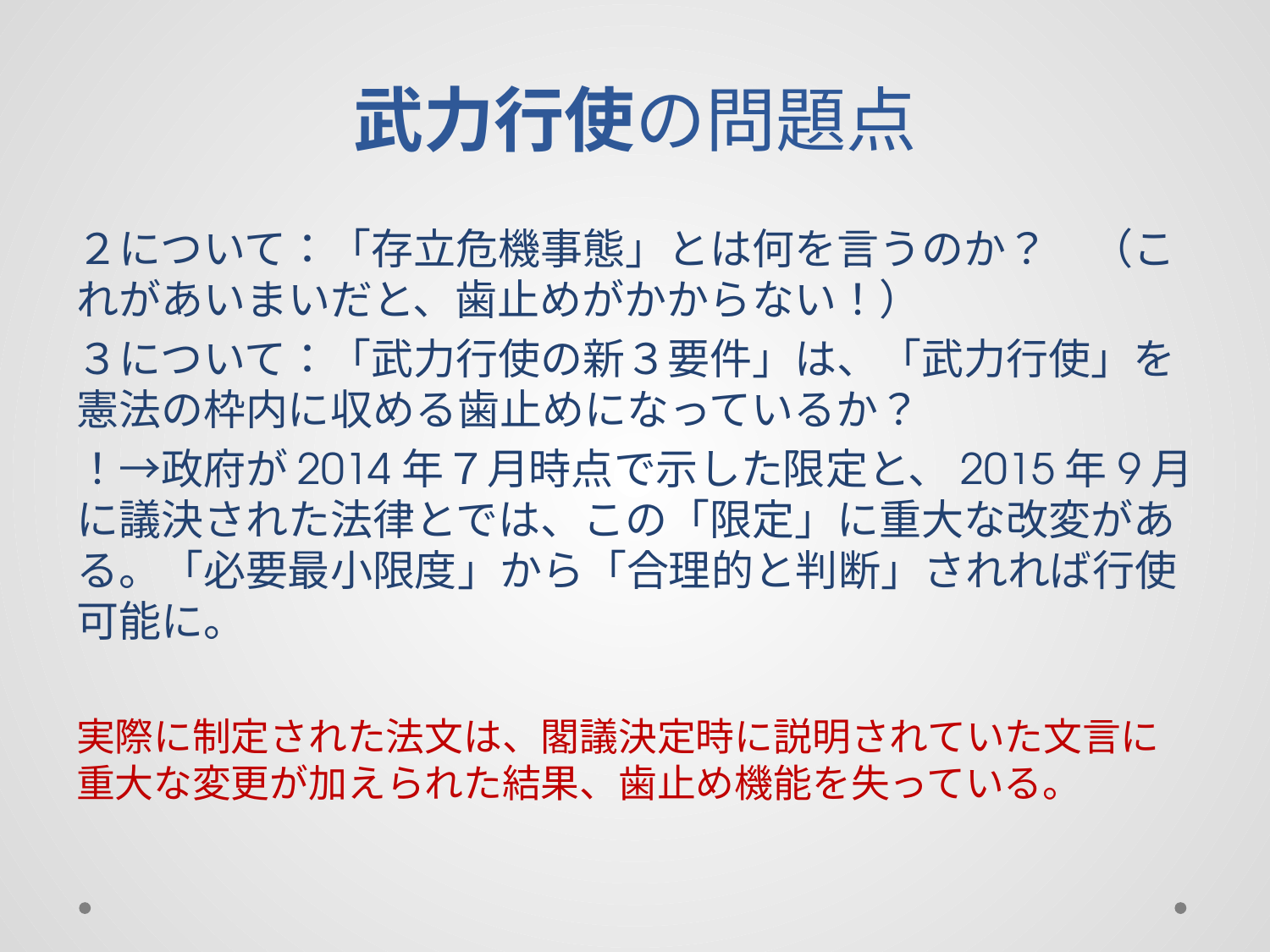

# 武力行使の問題点
２について：「存立危機事態」とは何を言うのか？　（これがあいまいだと、歯止めがかからない！）
３について：「武力行使の新３要件」は、「武力行使」を憲法の枠内に収める歯止めになっているか？
！→政府が2014年７月時点で示した限定と、2015年9月に議決された法律とでは、この「限定」に重大な改変がある。「必要最小限度」から「合理的と判断」されれば行使可能に。

実際に制定された法文は、閣議決定時に説明されていた文言に重大な変更が加えられた結果、歯止め機能を失っている。